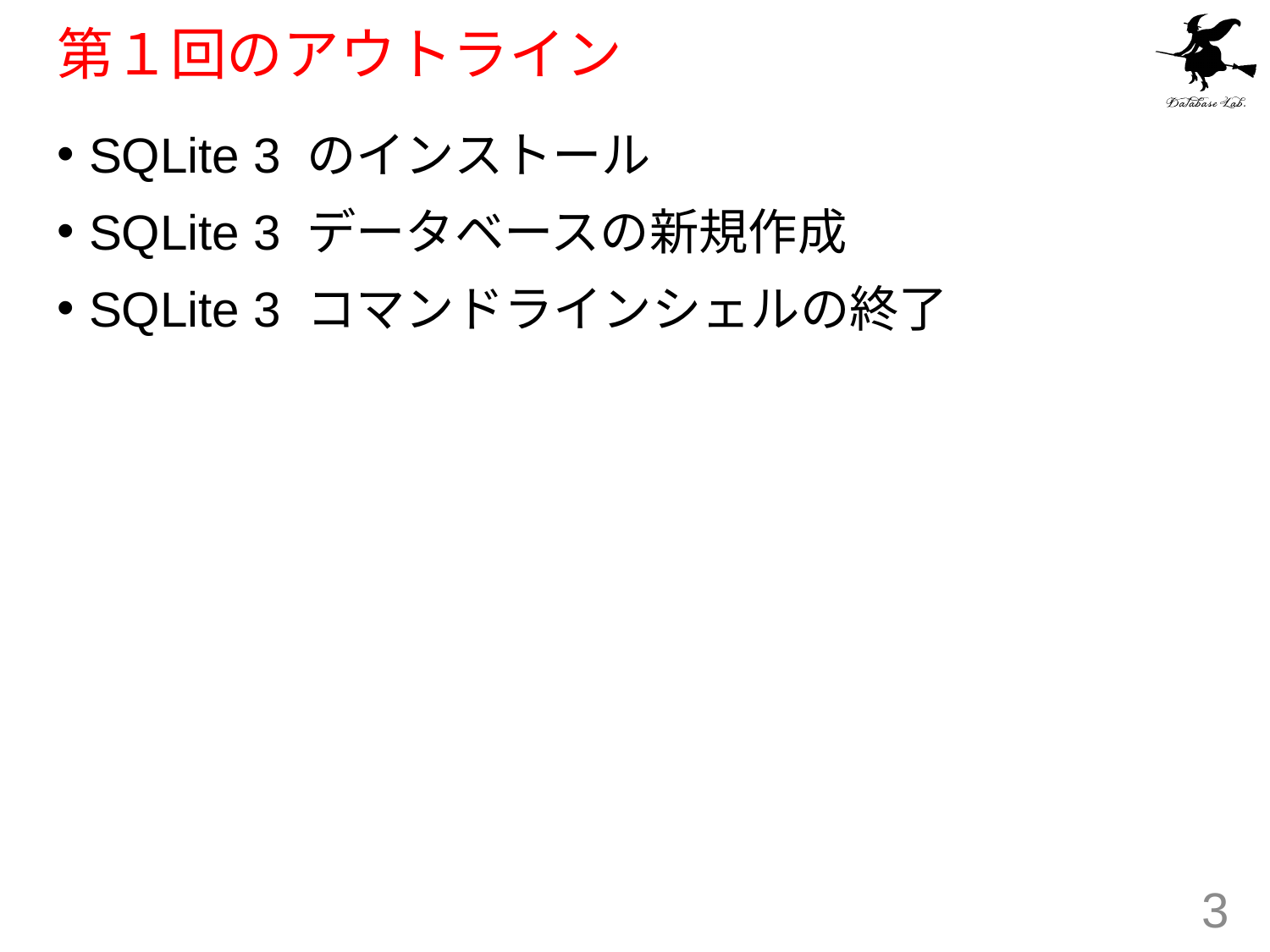

# 第１回のアウトライン
SQLite 3 のインストール
SQLite 3 データベースの新規作成
SQLite 3 コマンドラインシェルの終了

3